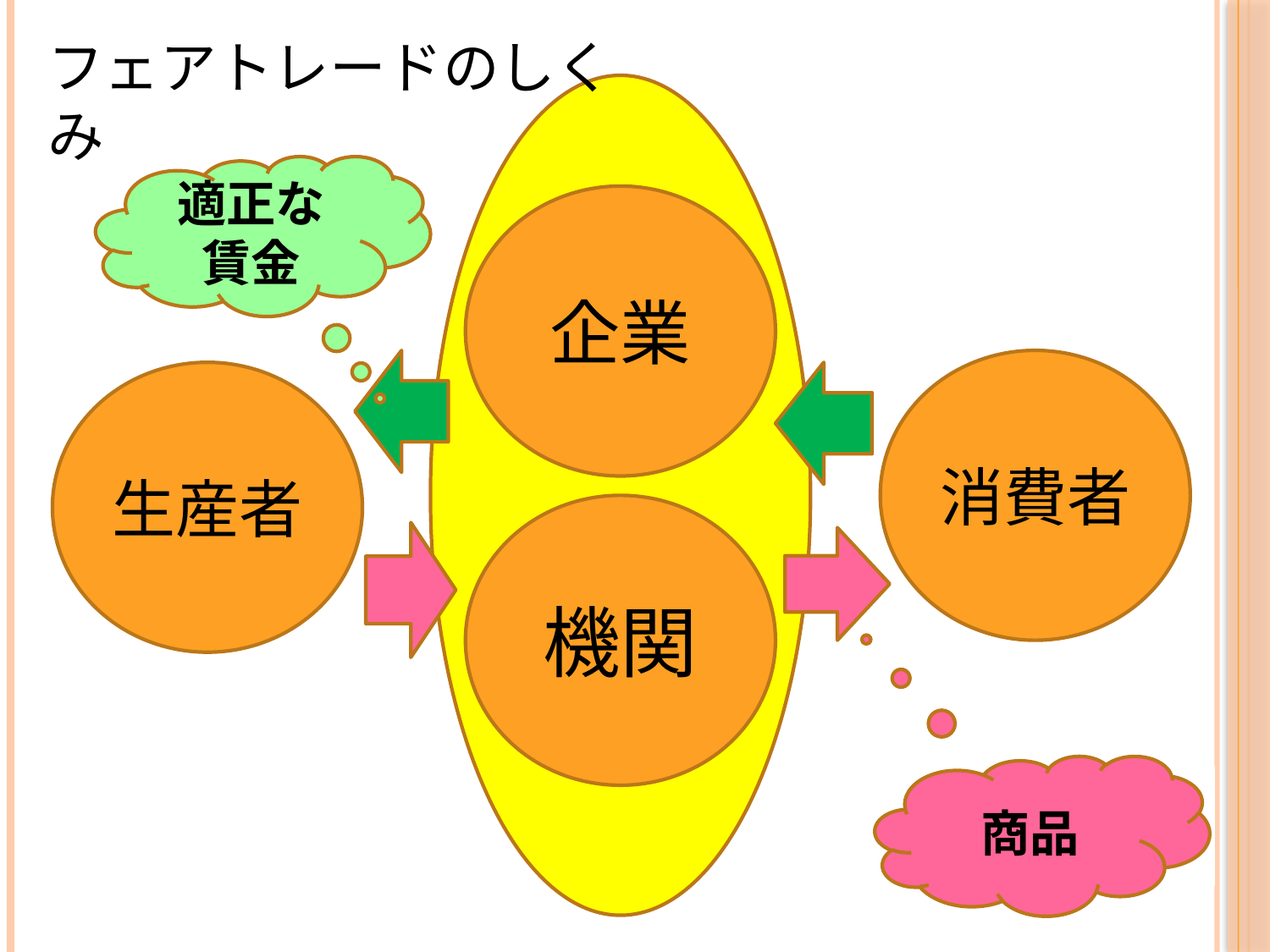

フェアトレードのしくみ

適正な賃金
企業

消費者
生産者

機関

商品